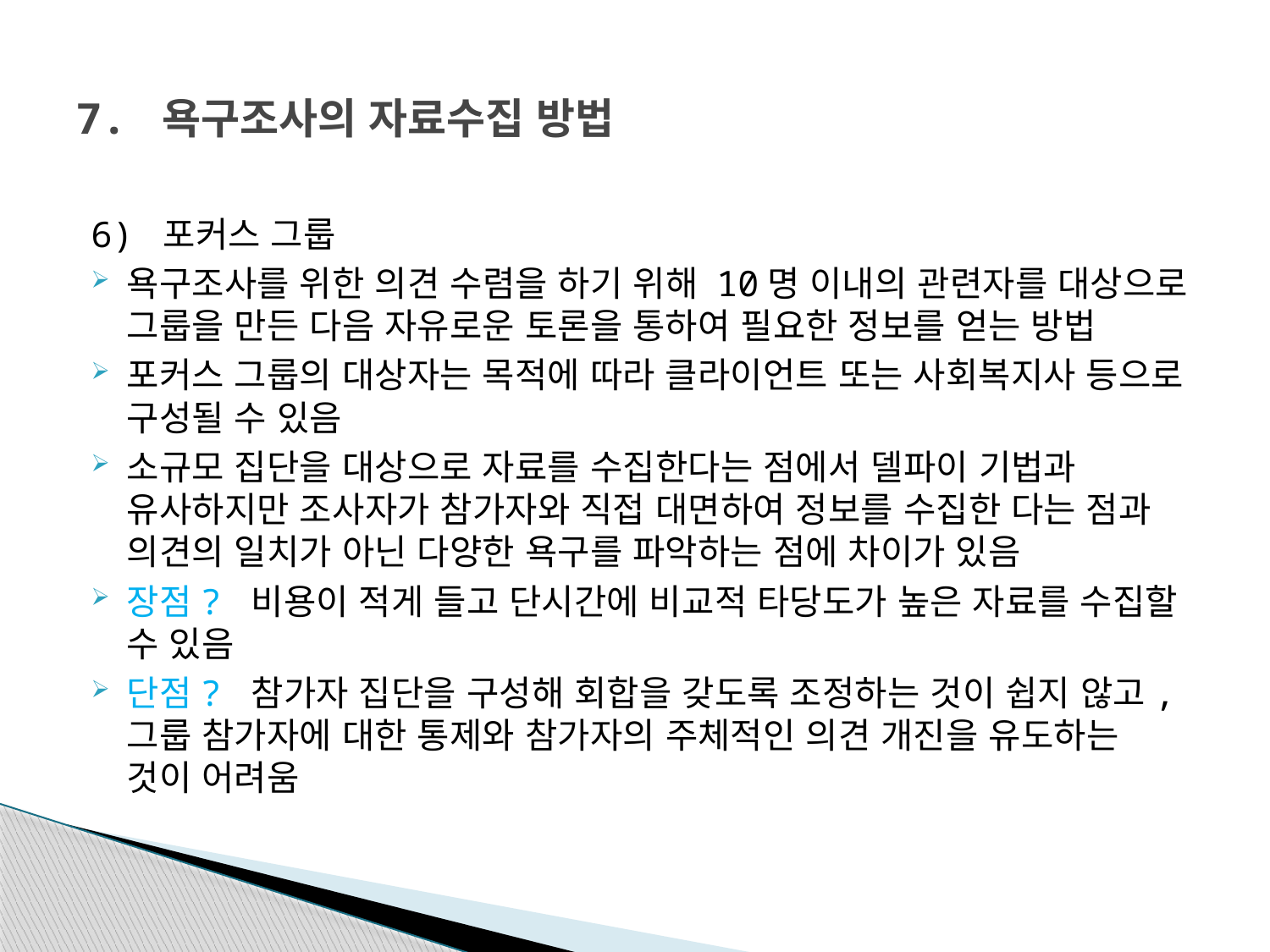

# 7. 욕구조사의 자료수집 방법
6) 포커스 그룹
욕구조사를 위한 의견 수렴을 하기 위해 10명 이내의 관련자를 대상으로 그룹을 만든 다음 자유로운 토론을 통하여 필요한 정보를 얻는 방법
포커스 그룹의 대상자는 목적에 따라 클라이언트 또는 사회복지사 등으로 구성될 수 있음
소규모 집단을 대상으로 자료를 수집한다는 점에서 델파이 기법과 유사하지만 조사자가 참가자와 직접 대면하여 정보를 수집한 다는 점과 의견의 일치가 아닌 다양한 욕구를 파악하는 점에 차이가 있음
장점? 비용이 적게 들고 단시간에 비교적 타당도가 높은 자료를 수집할 수 있음
단점? 참가자 집단을 구성해 회합을 갖도록 조정하는 것이 쉽지 않고, 그룹 참가자에 대한 통제와 참가자의 주체적인 의견 개진을 유도하는 것이 어려움